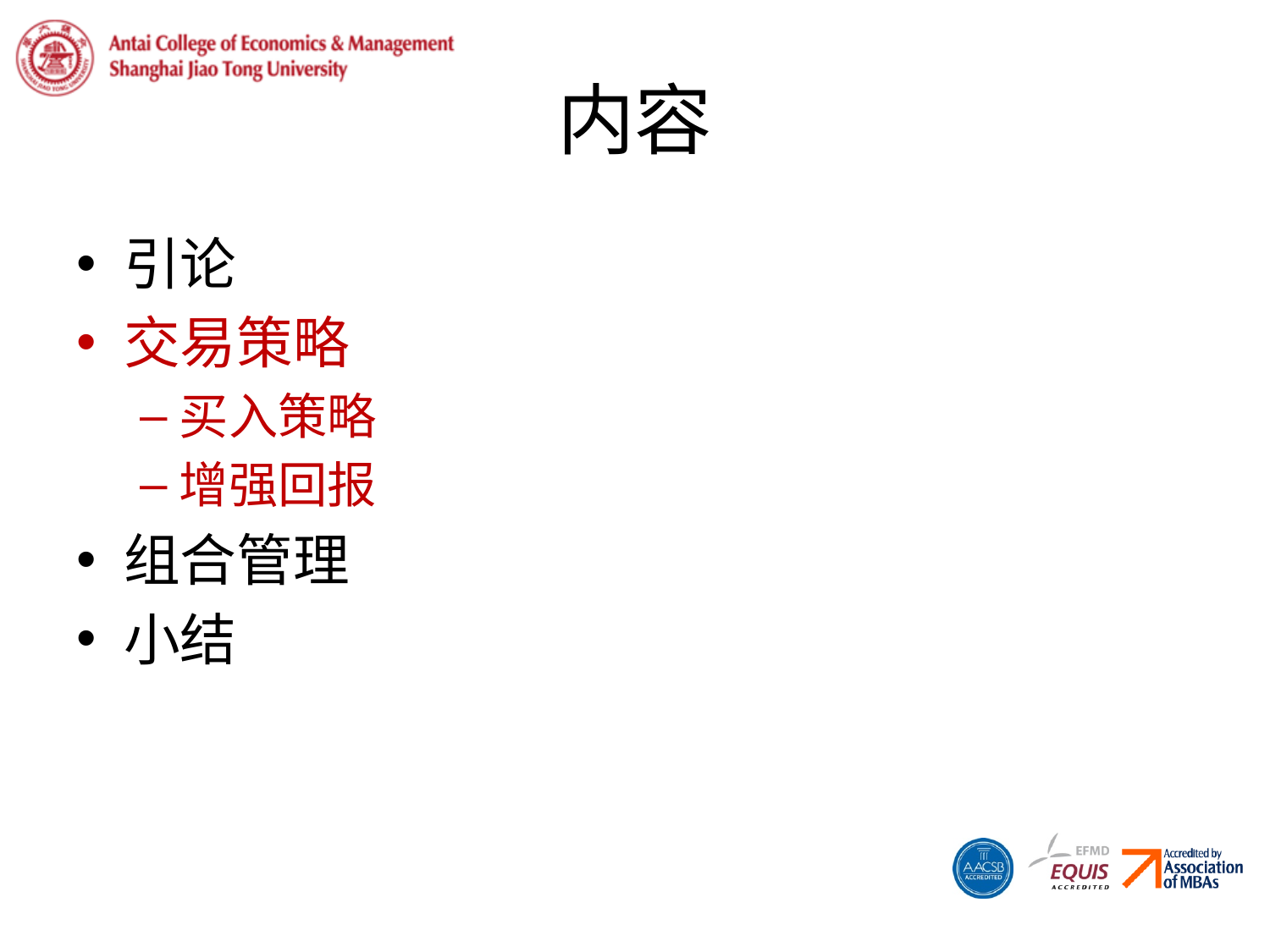

# 内容
引论
交易策略
买入策略
增强回报
组合管理
小结